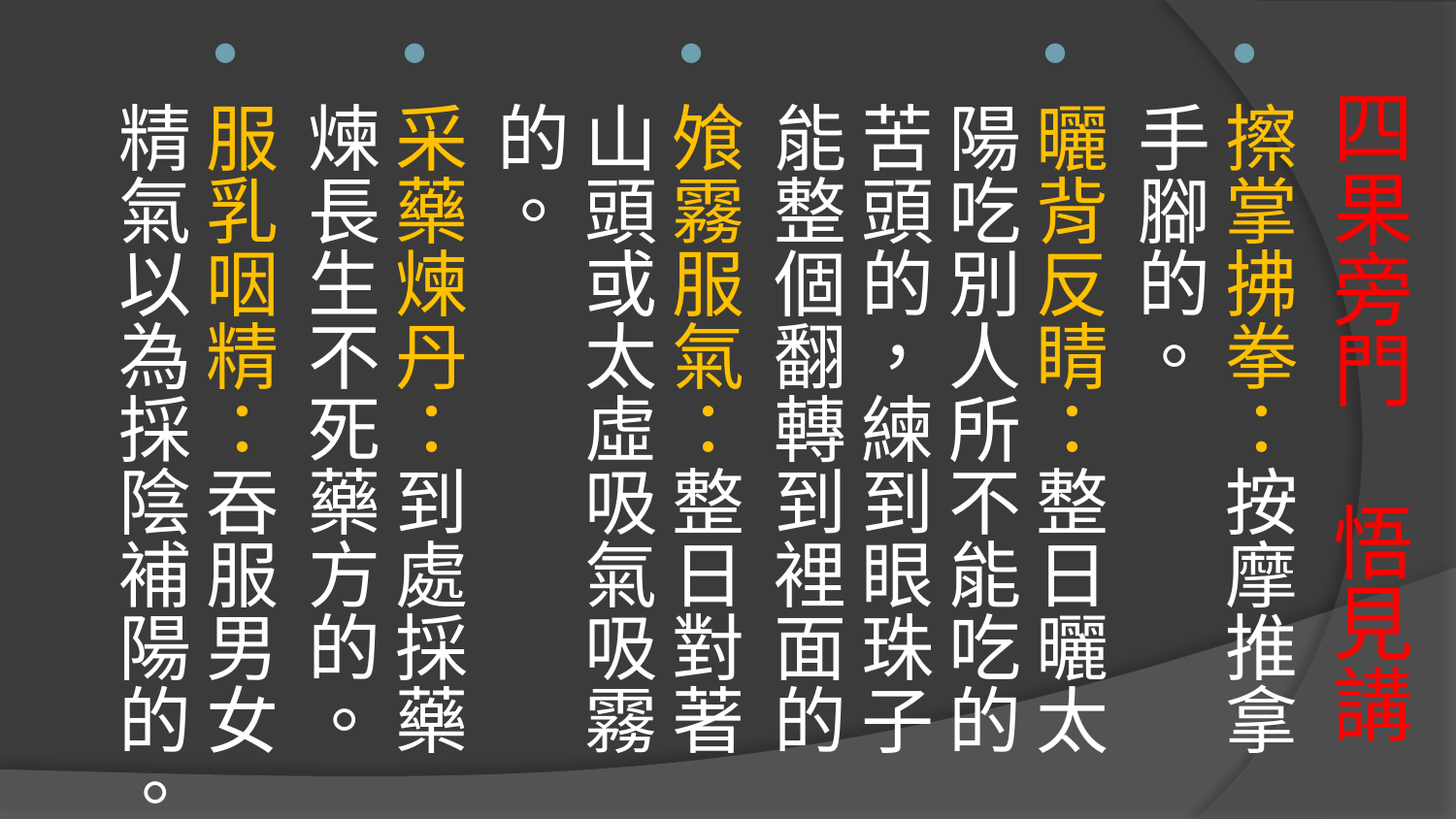

擦掌拂拳：按摩推拿手腳的。
曬背反睛：整日曬太陽吃別人所不能吃的苦頭的，練到眼珠子能整個翻轉到裡面的
飧霧服氣：整日對著山頭或太虛吸氣吸霧的。
采藥煉丹：到處採藥煉長生不死藥方的。
服乳咽精：吞服男女精氣以為採陰補陽的。

# 四果旁門     悟見講